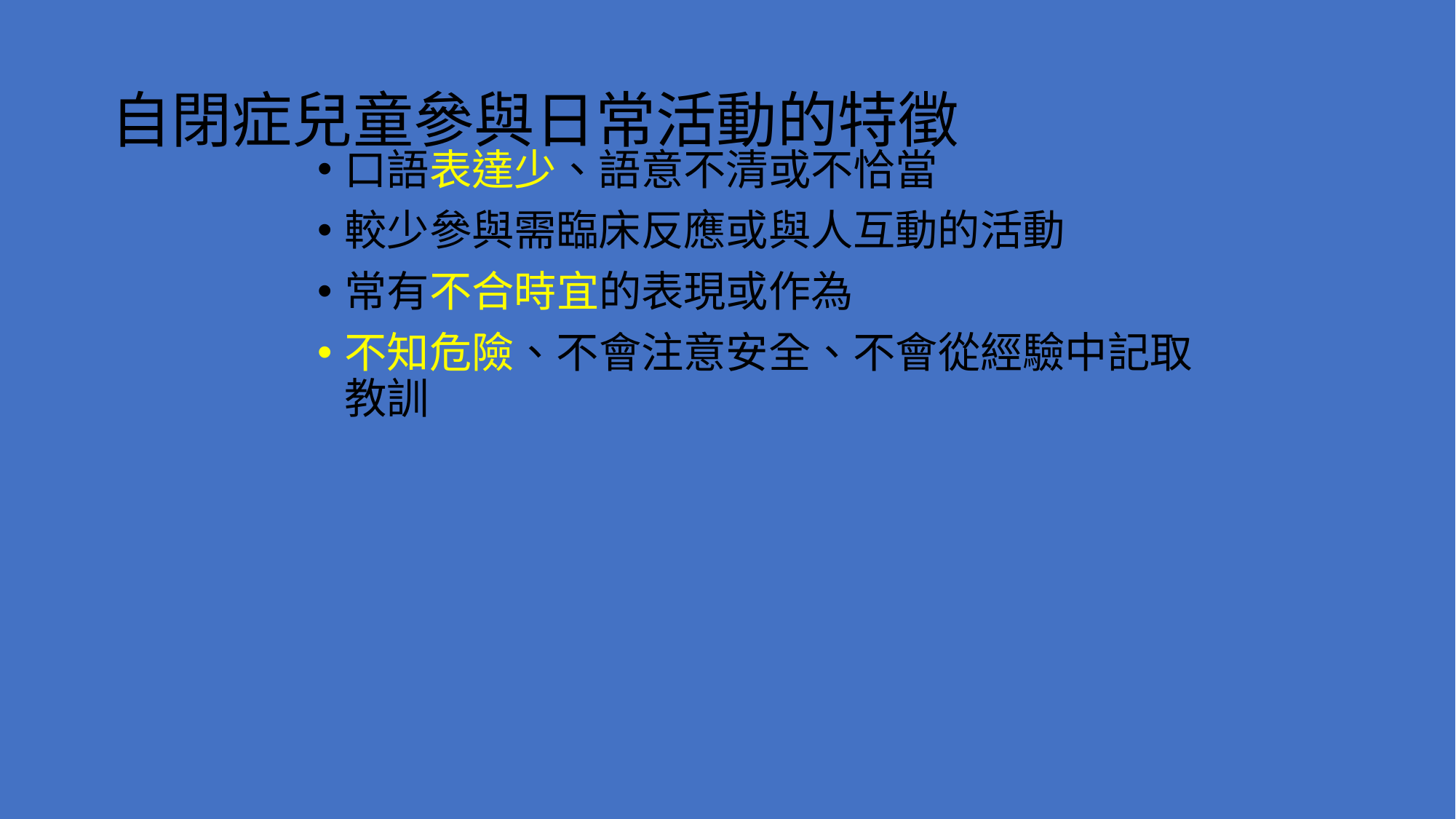

# 自閉症兒童參與日常活動的特徵
口語表達少、語意不清或不恰當
較少參與需臨床反應或與人互動的活動
常有不合時宜的表現或作為
不知危險、不會注意安全、不會從經驗中記取教訓